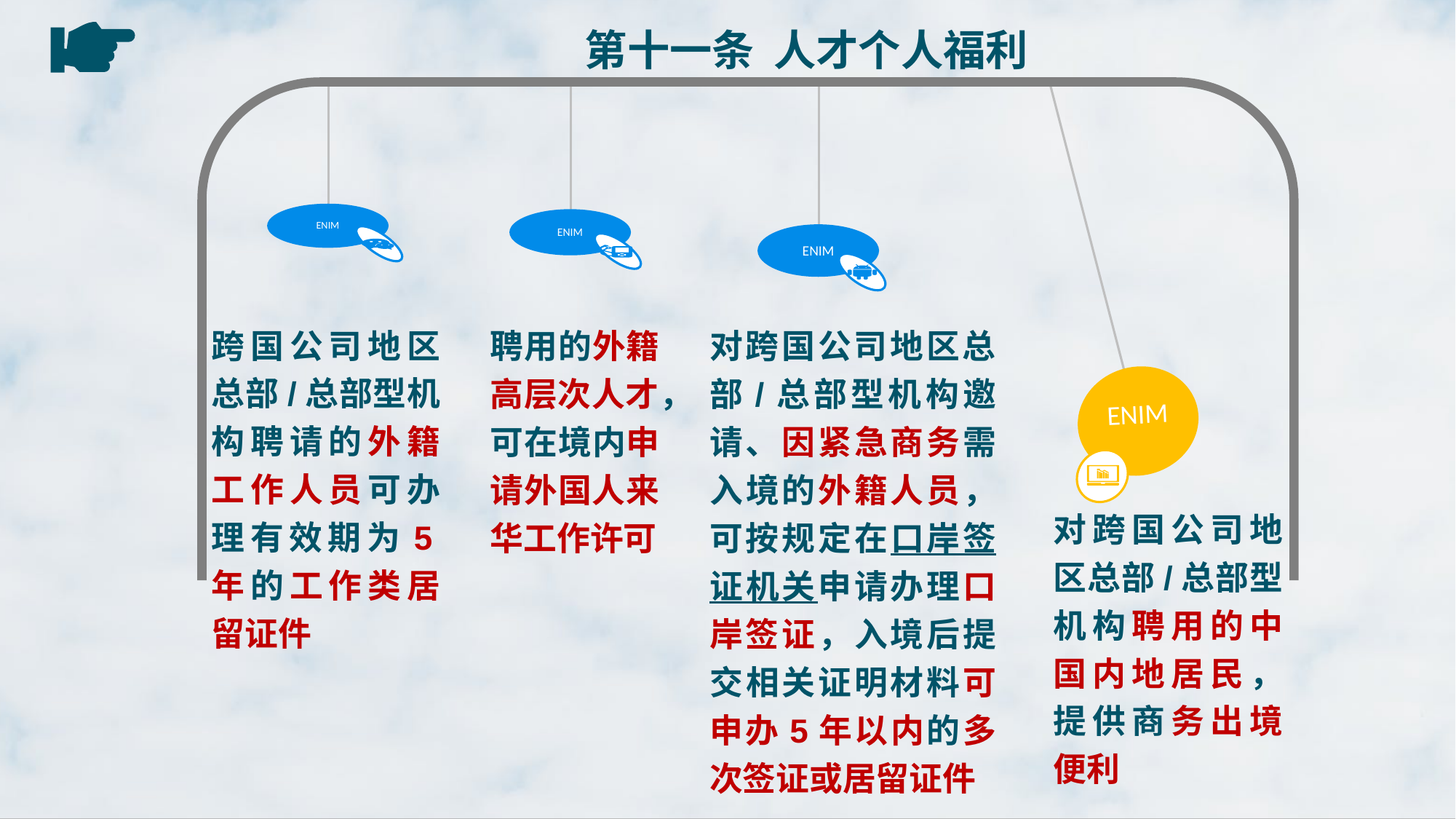

第十一条  人才个人福利

ENIM

ENIM

ENIM

ENIM

跨国公司地区总部/总部型机构聘请的外籍工作人员可办理有效期为5年的工作类居留证件
对跨国公司地区总部/总部型机构邀请、因紧急商务需入境的外籍人员，可按规定在口岸签证机关申请办理口岸签证，入境后提交相关证明材料可申办5年以内的多次签证或居留证件
聘用的外籍高层次人才，可在境内申请外国人来华工作许可
对跨国公司地区总部/总部型机构聘用的中国内地居民，提供商务出境便利